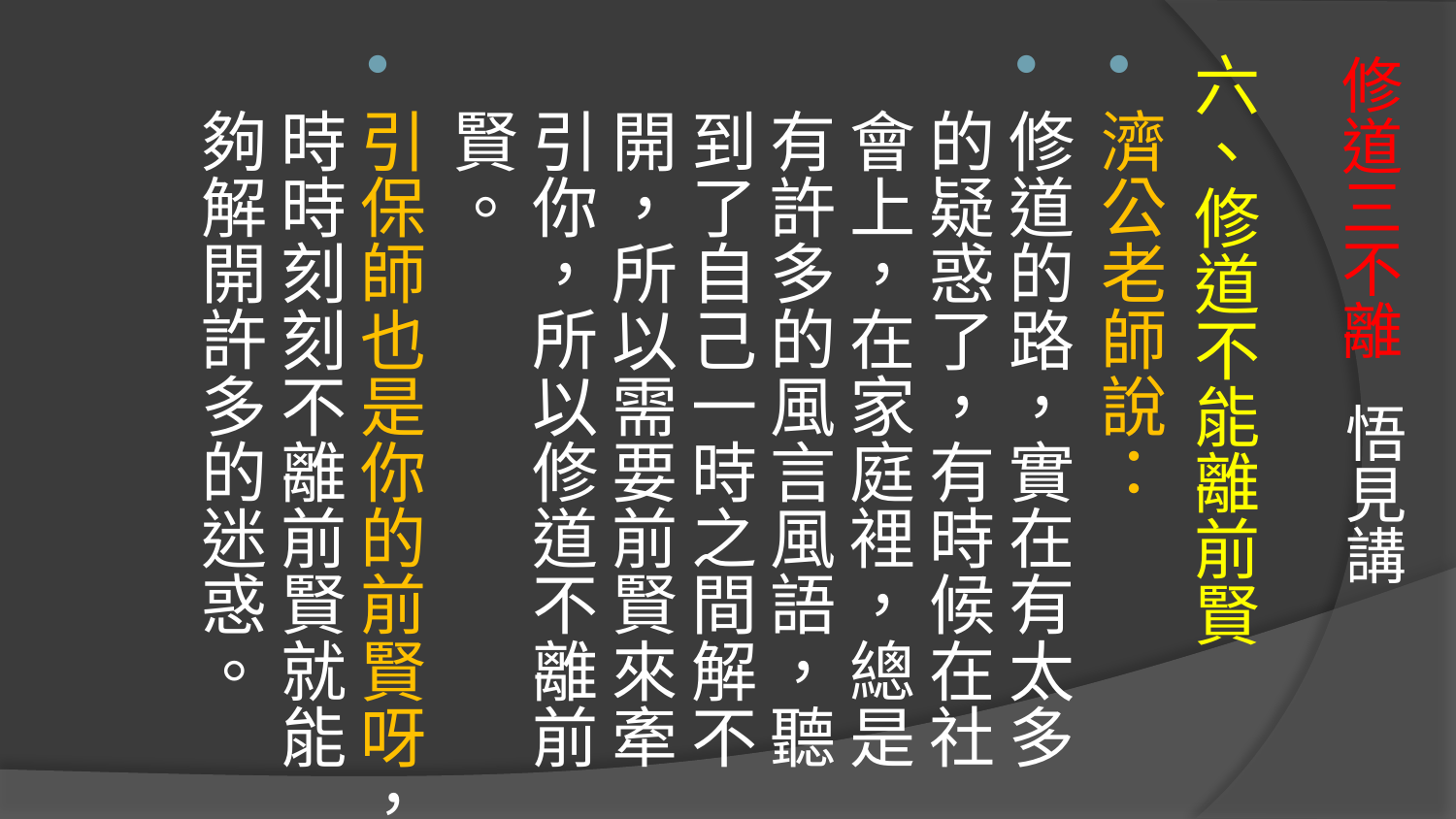

六、修道不能離前賢
濟公老師說：
修道的路，實在有太多的疑惑了，有時候在社會上，在家庭裡，總是有許多的風言風語，聽到了自己一時之間解不開，所以需要前賢來牽引你，所以修道不離前賢。
引保師也是你的前賢呀，時時刻刻不離前賢就能夠解開許多的迷惑。

# 修道三不離   悟見講